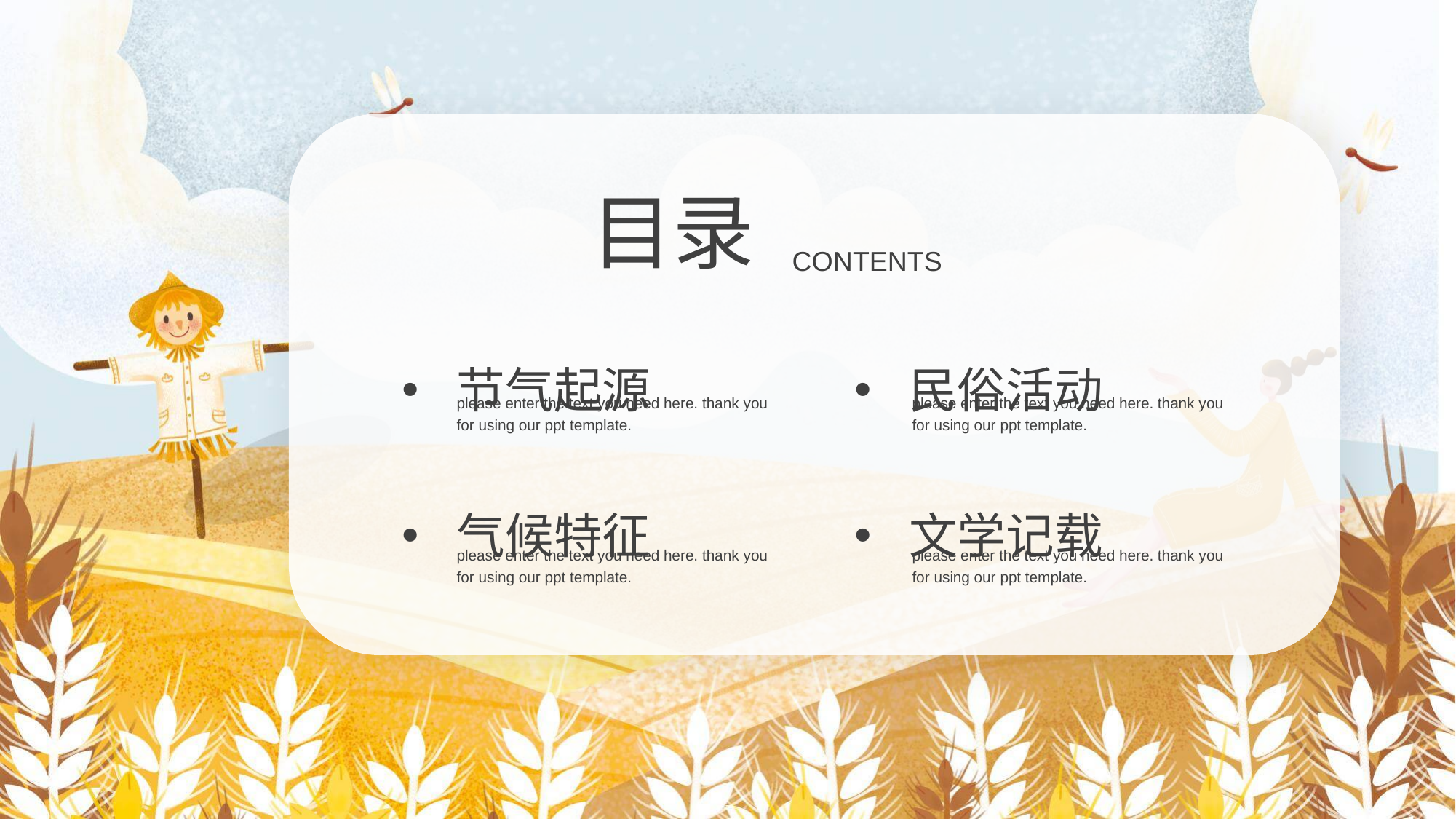

目录
CONTENTS
节气起源
气候特征
民俗活动
文学记载
please enter the text you need here. thank you for using our ppt template.
please enter the text you need here. thank you for using our ppt template.
please enter the text you need here. thank you for using our ppt template.
please enter the text you need here. thank you for using our ppt template.